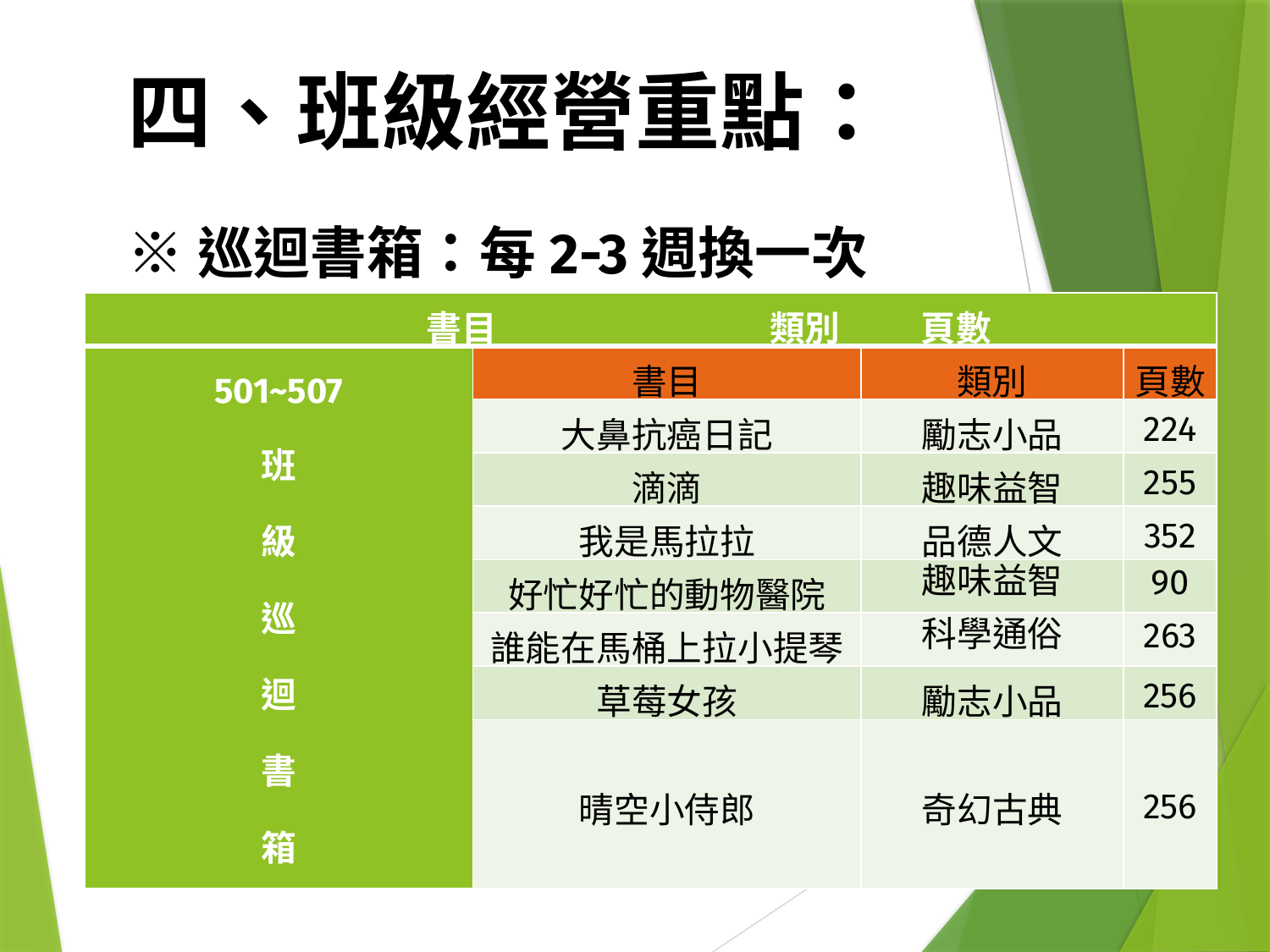

四、班級經營重點：
※巡迴書箱：每2-3週換一次
| 書目 類別 頁數 |  |  |  |
| --- | --- | --- | --- |
| 501~507 班 級 巡 迴 書 箱 | 書目 | 類別 | 頁數 |
|  | 大鼻抗癌日記 | 勵志小品 | 224 |
|  | 滴滴 | 趣味益智 | 255 |
|  | 我是馬拉拉 | 品德人文 | 352 |
|  | 好忙好忙的動物醫院 | 趣味益智 | 90 |
|  | 誰能在馬桶上拉小提琴 | 科學通俗 | 263 |
|  | 草莓女孩 | 勵志小品 | 256 |
|  | 晴空小侍郎 | 奇幻古典 | 256 |